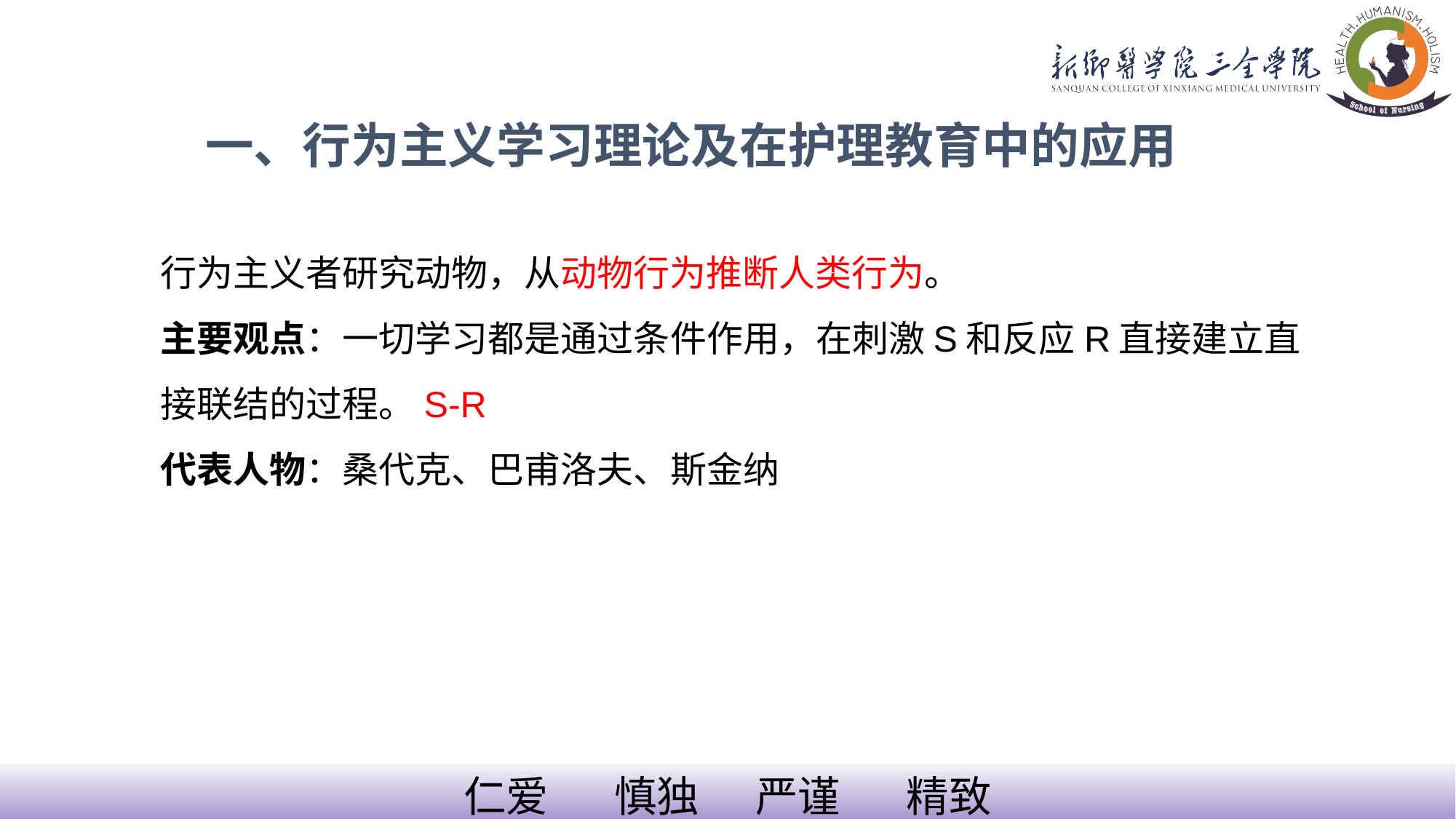

一、行为主义学习理论及在护理教育中的应用
行为主义者研究动物，从动物行为推断人类行为。
主要观点：一切学习都是通过条件作用，在刺激S和反应R直接建立直接联结的过程。S-R
代表人物：桑代克、巴甫洛夫、斯金纳